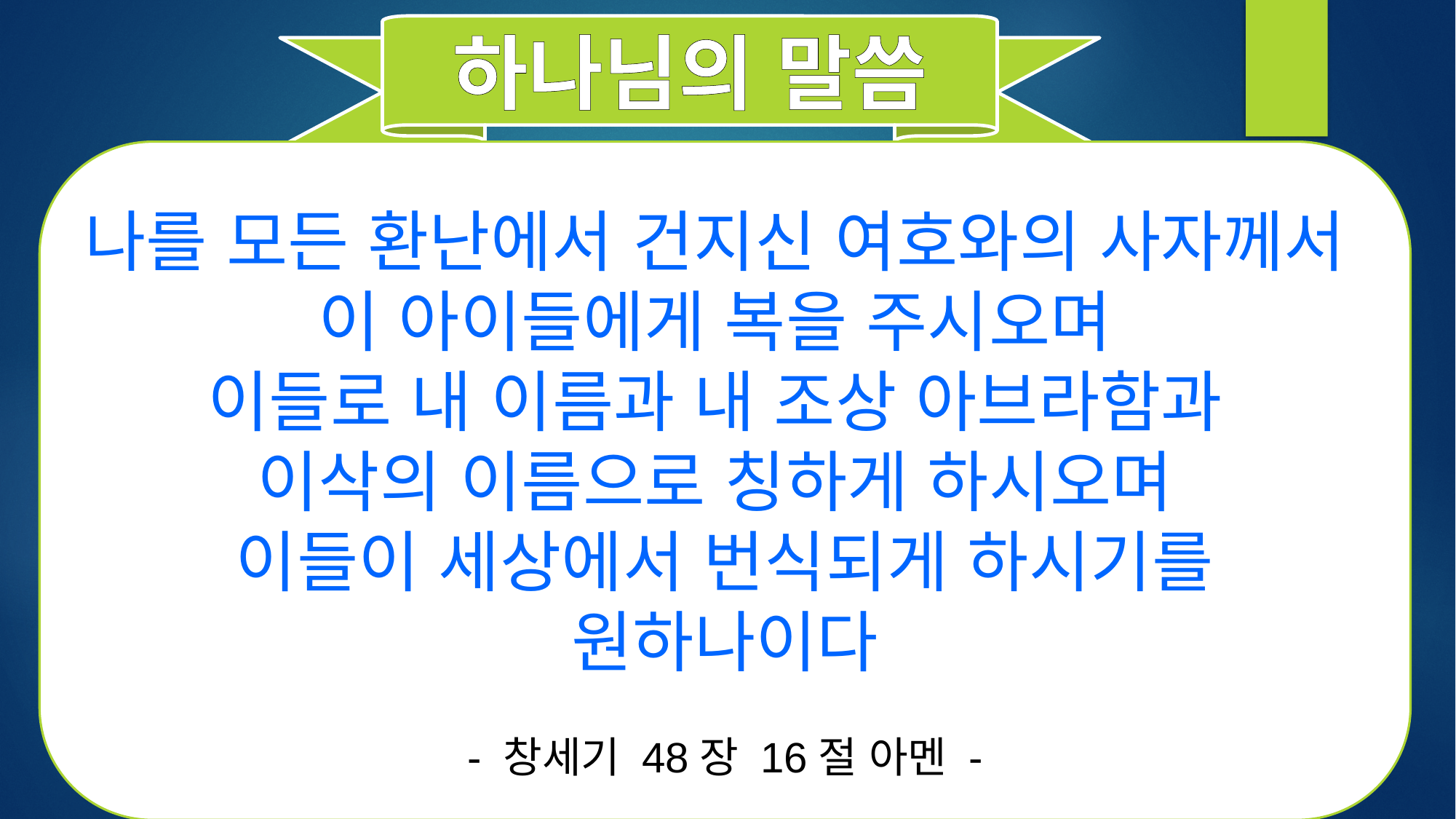

하나님의 말씀

나를 모든 환난에서 건지신 여호와의 사자께서
이 아이들에게 복을 주시오며
이들로 내 이름과 내 조상 아브라함과
이삭의 이름으로 칭하게 하시오며
이들이 세상에서 번식되게 하시기를 원하나이다

- 창세기 48장 16절 아멘 -